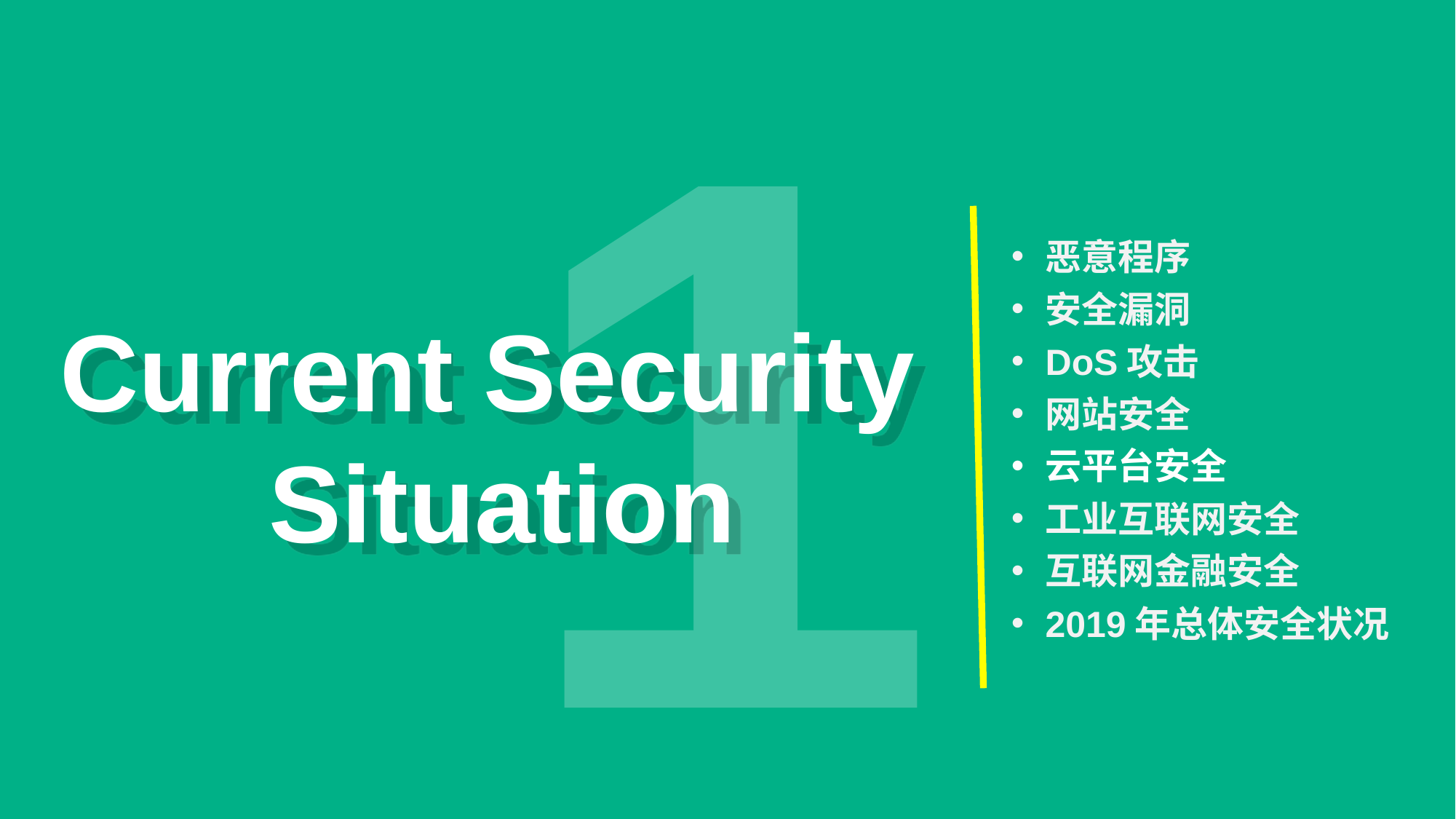

1
恶意程序
安全漏洞
DoS攻击
网站安全
云平台安全
工业互联网安全
互联网金融安全
2019年总体安全状况
Current Security
Situation